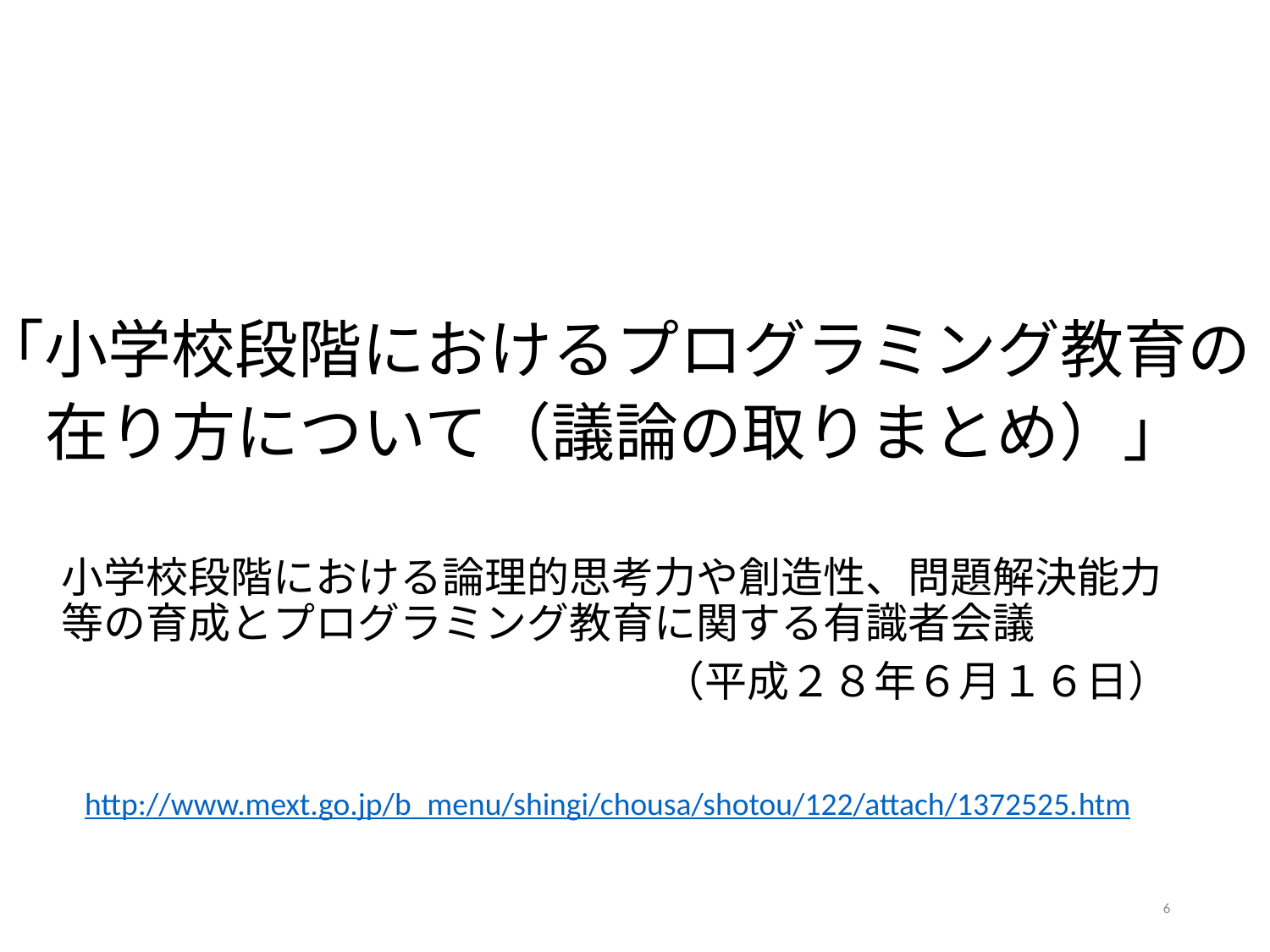

# 「小学校段階におけるプログラミング教育の 在り方について（議論の取りまとめ）」
小学校段階における論理的思考力や創造性、問題解決能力等の育成とプログラミング教育に関する有識者会議
（平成２８年６月１６日）

http://www.mext.go.jp/b_menu/shingi/chousa/shotou/122/attach/1372525.htm

6